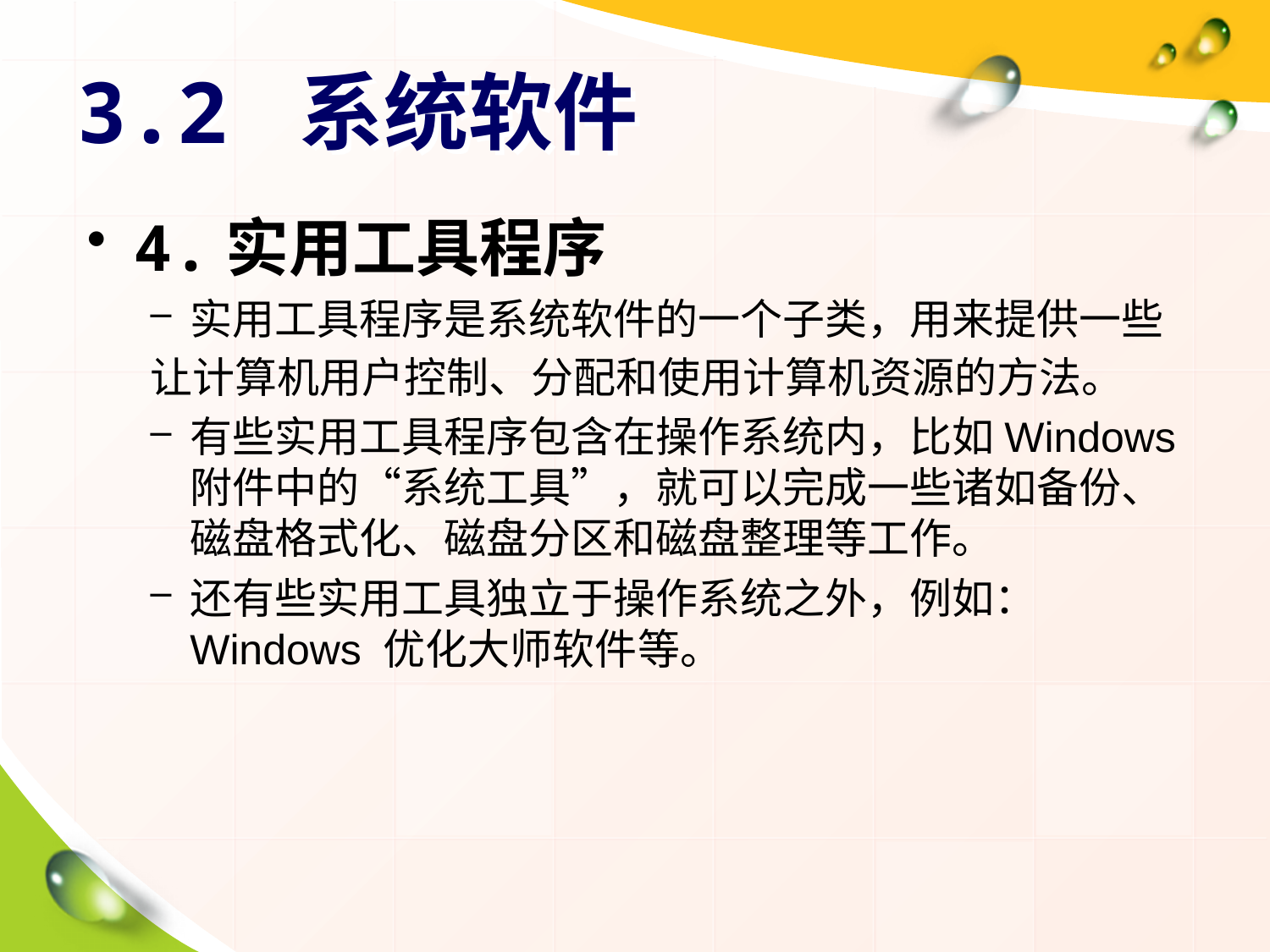

# 3.2 系统软件
4.实用工具程序
实用工具程序是系统软件的一个子类，用来提供一些
让计算机用户控制、分配和使用计算机资源的方法。
有些实用工具程序包含在操作系统内，比如Windows附件中的“系统工具”，就可以完成一些诸如备份、磁盘格式化、磁盘分区和磁盘整理等工作。
还有些实用工具独立于操作系统之外，例如： Windows 优化大师软件等。